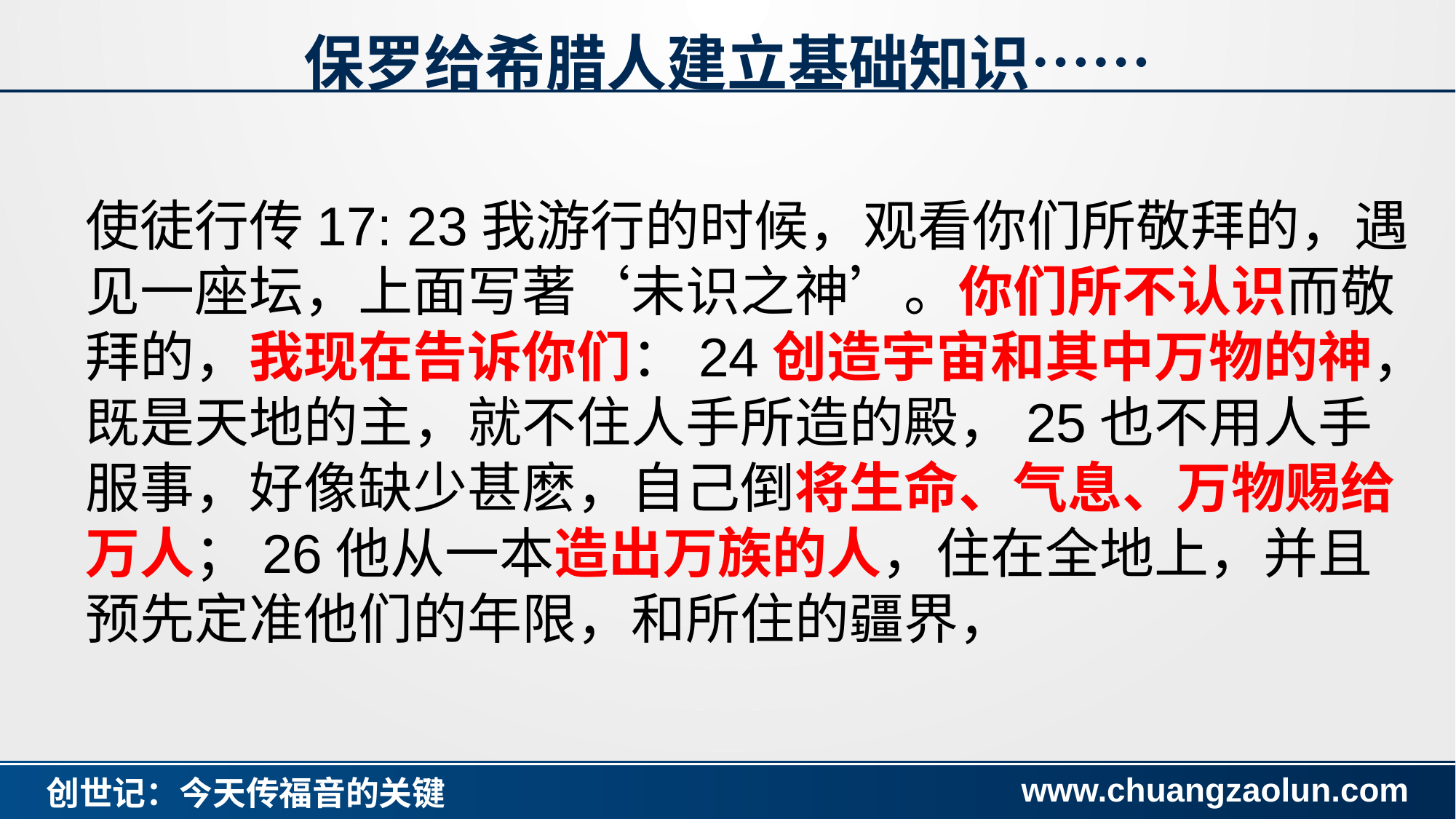

#
保罗给希腊人建立基础知识……
使徒行传17: 23我游行的时候，观看你们所敬拜的，遇见一座坛，上面写著‘未识之神’。你们所不认识而敬拜的，我现在告诉你们：24创造宇宙和其中万物的神，既是天地的主，就不住人手所造的殿，25也不用人手服事，好像缺少甚麽，自己倒将生命、气息、万物赐给万人；26他从一本造出万族的人，住在全地上，并且预先定准他们的年限，和所住的疆界，